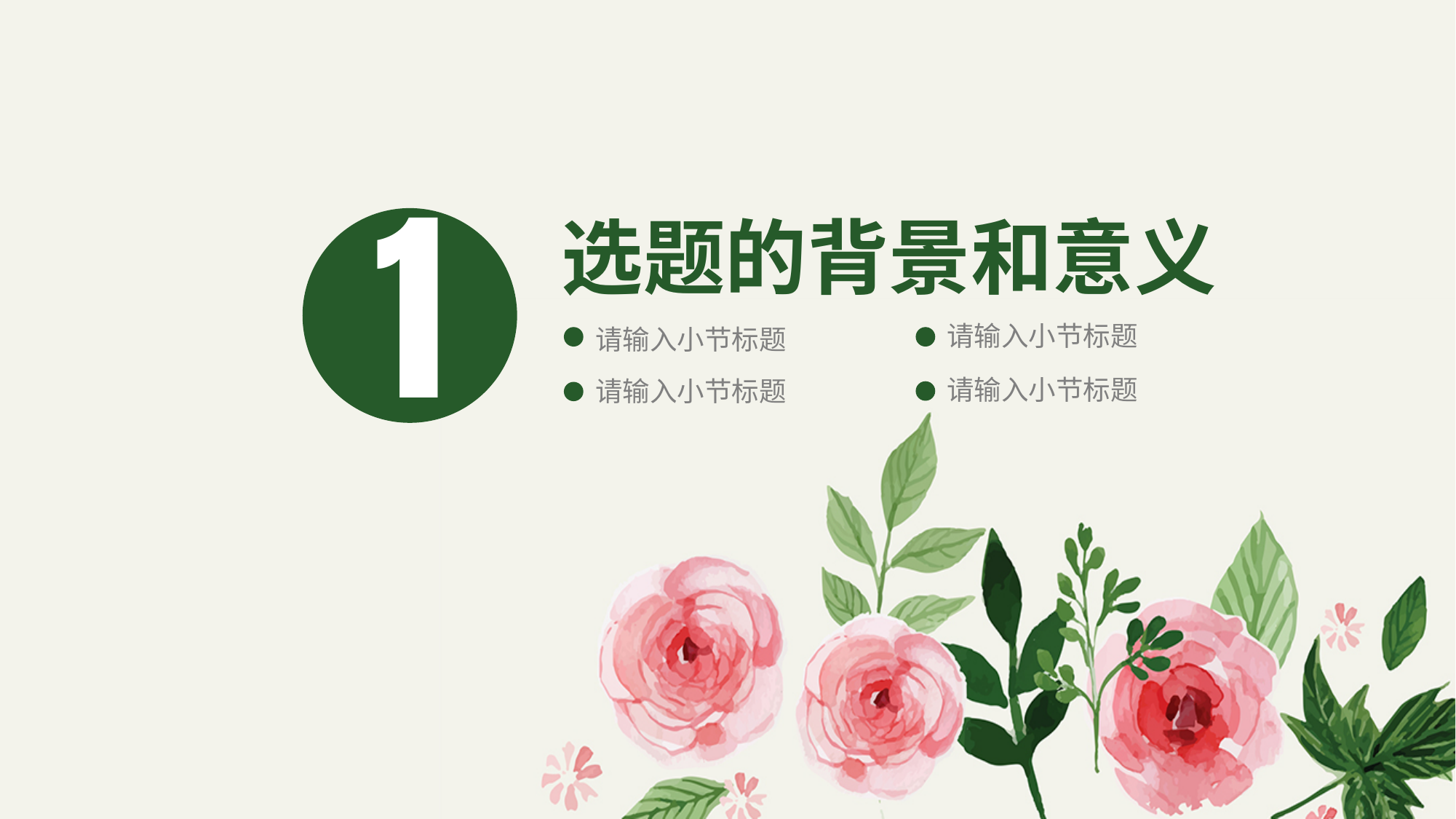

1
选题的背景和意义

请输入小节标题

请输入小节标题

请输入小节标题

请输入小节标题